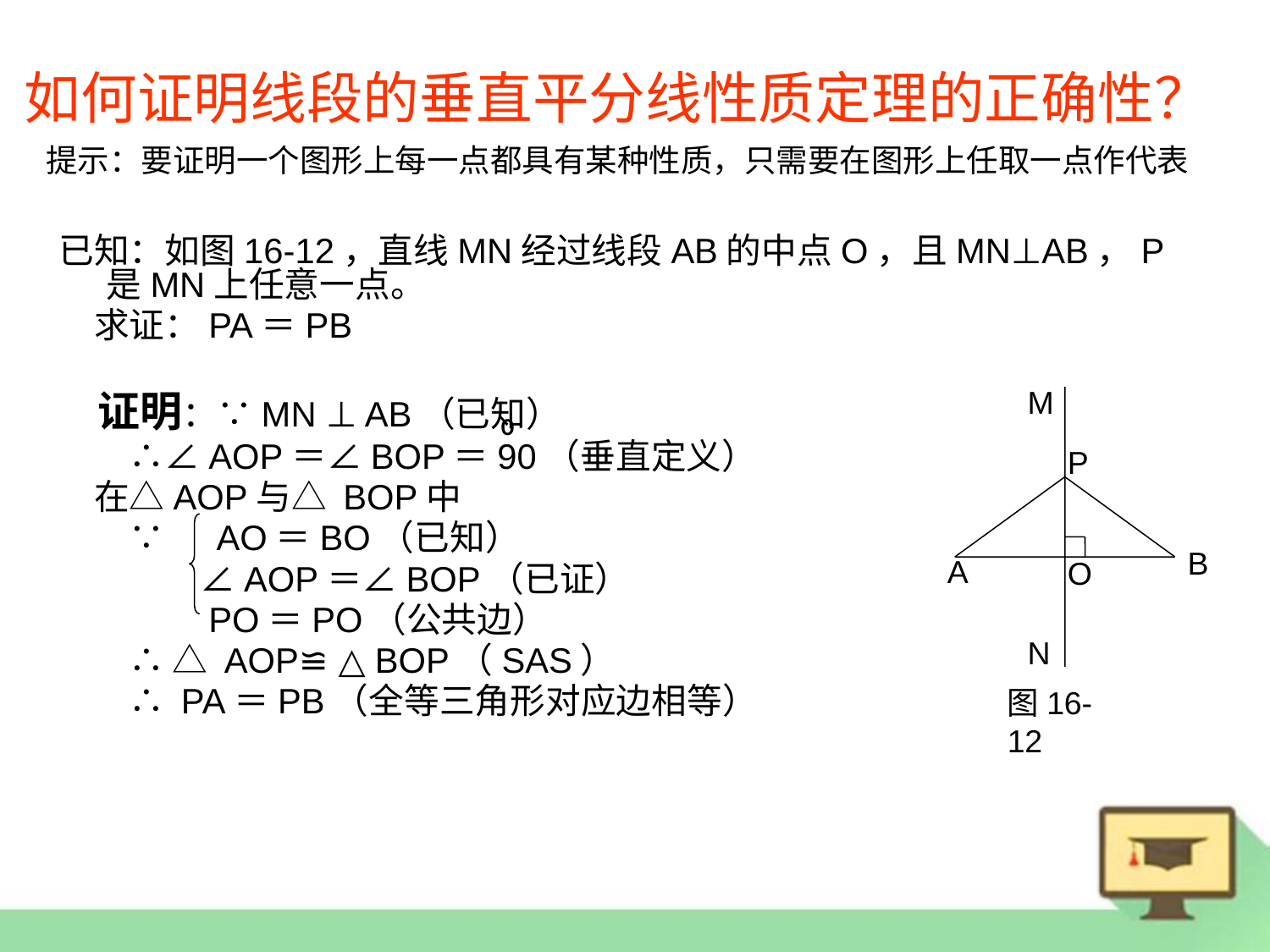

如何证明线段的垂直平分线性质定理的正确性？
提示：要证明一个图形上每一点都具有某种性质，只需要在图形上任取一点作代表
已知：如图16-12，直线MN经过线段AB的中点O，且MN⊥AB，P是MN上任意一点。
　求证：PA＝PB

   证明：∵MN ⊥ AB（已知）
　　∴∠AOP＝∠BOP＝90（垂直定义）
　在△AOP与△ BOP中
　　∵　 AO＝BO（已知）
　　　　∠AOP＝∠BOP（已证）
　　　　PO＝PO（公共边）
　　∴ △ AOP≌ △ BOP（SAS）
　　∴ PA＝PB（全等三角形对应边相等）

M

P

A
O

N
图16-12
B
０